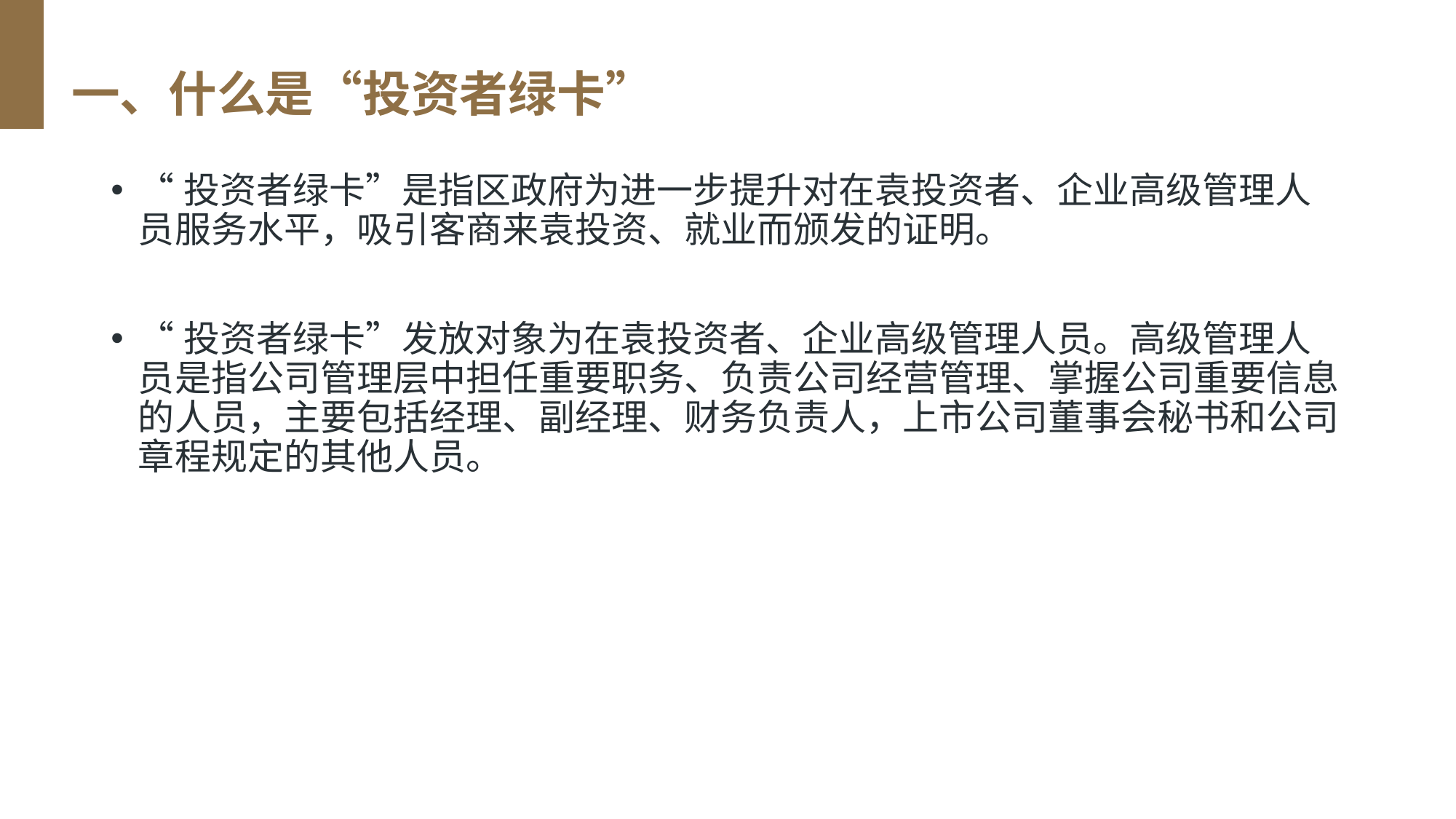

# 一、什么是“投资者绿卡”
“投资者绿卡”是指区政府为进一步提升对在袁投资者、企业高级管理人员服务水平，吸引客商来袁投资、就业而颁发的证明。

“投资者绿卡”发放对象为在袁投资者、企业高级管理人员。高级管理人员是指公司管理层中担任重要职务、负责公司经营管理、掌握公司重要信息的人员，主要包括经理、副经理、财务负责人，上市公司董事会秘书和公司章程规定的其他人员。